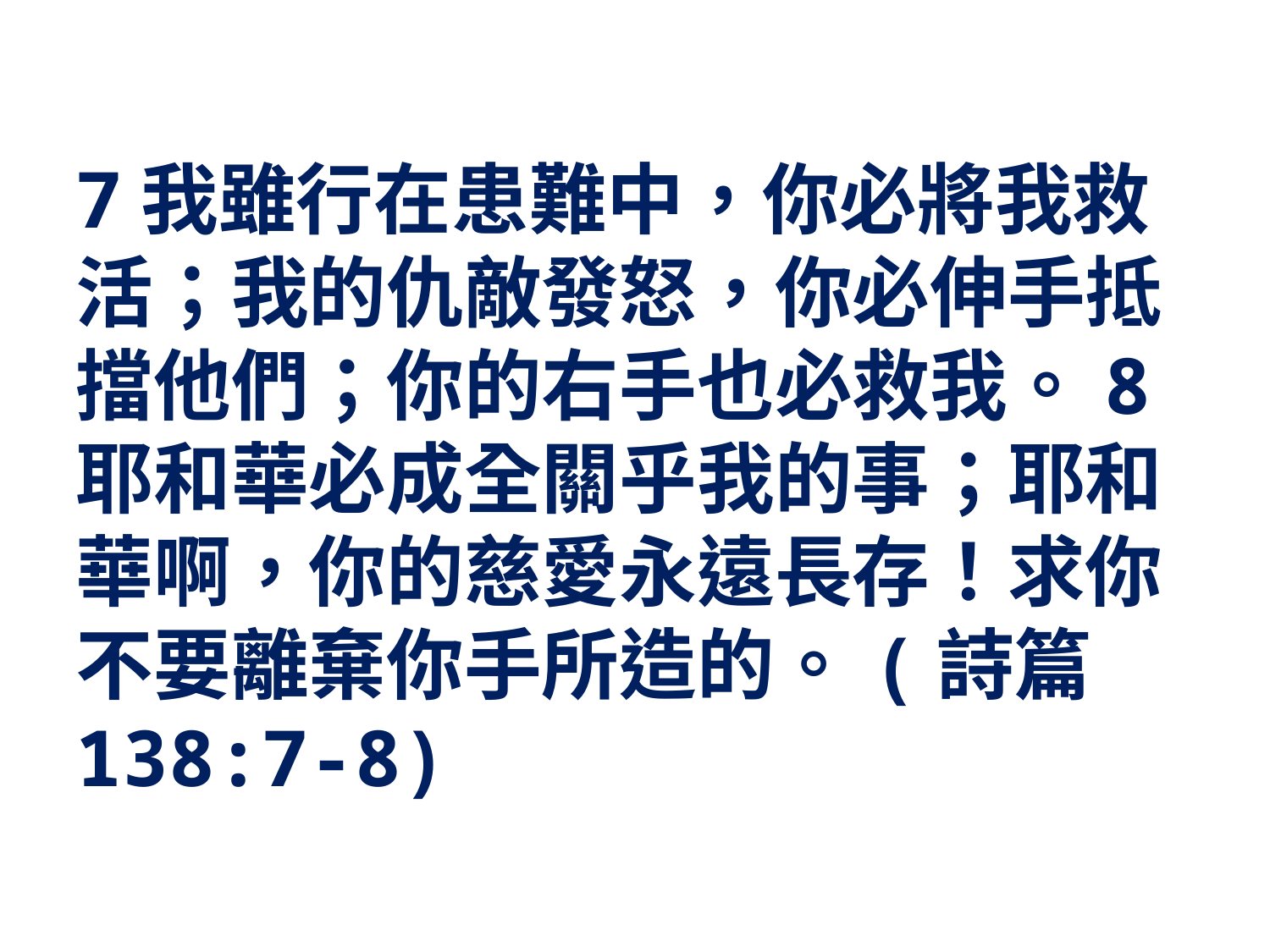

7我雖行在患難中，你必將我救活；我的仇敵發怒，你必伸手抵擋他們；你的右手也必救我。8耶和華必成全關乎我的事；耶和華啊，你的慈愛永遠長存！求你不要離棄你手所造的。(詩篇138:7-8)